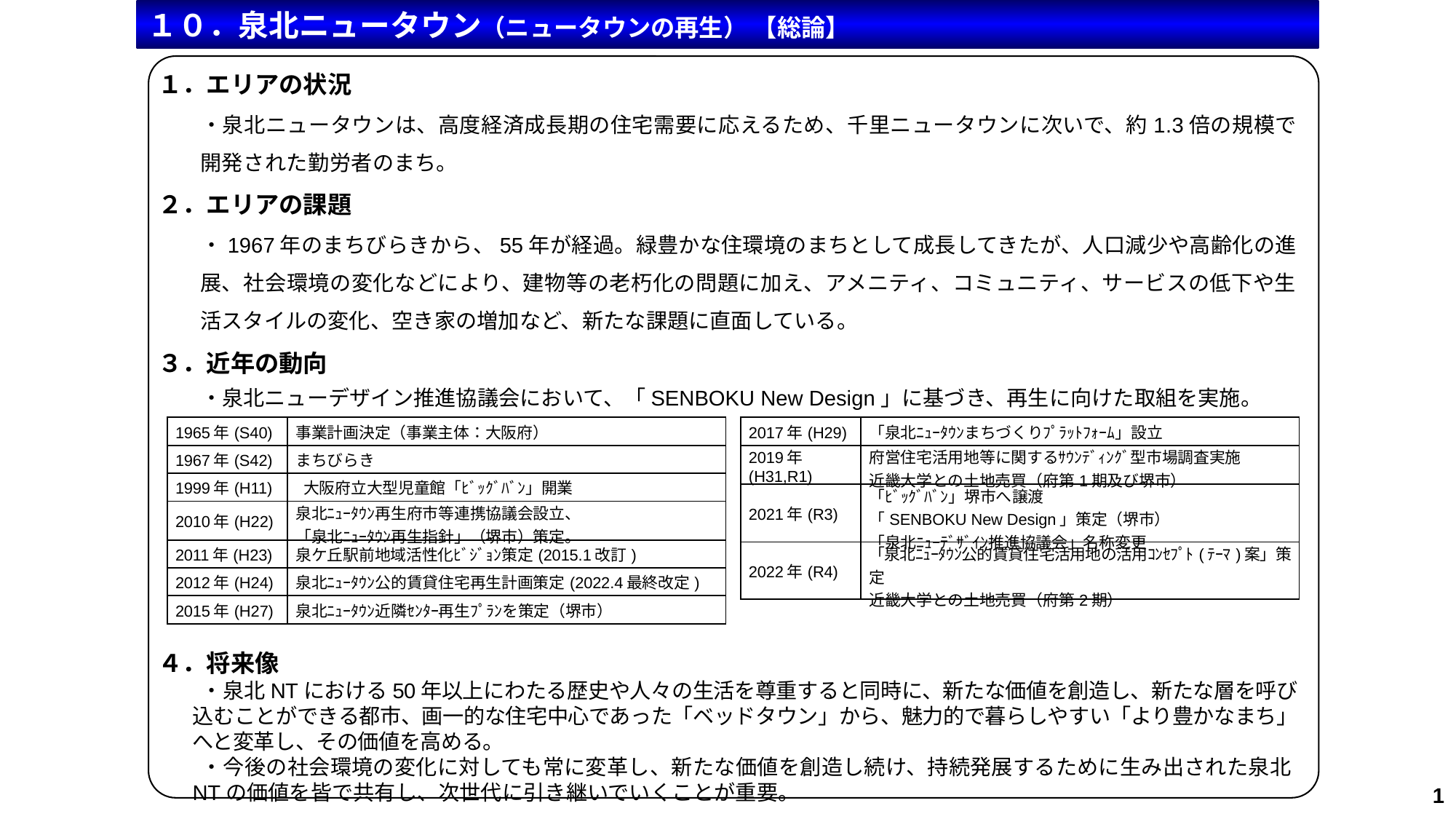

１０．泉北ニュータウン（ニュータウンの再生） 【総論】

１．エリアの状況
　　・泉北ニュータウンは、高度経済成長期の住宅需要に応えるため、千里ニュータウンに次いで、約1.3倍の規模で開発された勤労者のまち。
２．エリアの課題
　　・1967年のまちびらきから、55年が経過。緑豊かな住環境のまちとして成長してきたが、人口減少や高齢化の進展、社会環境の変化などにより、建物等の老朽化の問題に加え、アメニティ、コミュニティ、サービスの低下や生活スタイルの変化、空き家の増加など、新たな課題に直面している。
３．近年の動向
　　・泉北ニューデザイン推進協議会において、「SENBOKU New Design」に基づき、再生に向けた取組を実施。

４．将来像
　　・泉北NTにおける50年以上にわたる歴史や人々の生活を尊重すると同時に、新たな価値を創造し、新たな層を呼び込むことができる都市、画一的な住宅中心であった「ベッドタウン」から、魅力的で暮らしやすい「より豊かなまち」へと変革し、その価値を高める。
　　・今後の社会環境の変化に対しても常に変革し、新たな価値を創造し続け、持続発展するために生み出された泉北NTの価値を皆で共有し、次世代に引き継いでいくことが重要。

| 1965年(S40) | 事業計画決定（事業主体：大阪府） |
| --- | --- |
| 1967年(S42) | まちびらき |
| 1999年(H11) | 大阪府立大型児童館「ﾋﾞｯｸﾞﾊﾞﾝ」開業 |
| 2010年(H22) | 泉北ﾆｭｰﾀｳﾝ再生府市等連携協議会設立、 「泉北ﾆｭｰﾀｳﾝ再生指針」（堺市）策定。 |
| 2011年(H23) | 泉ケ丘駅前地域活性化ﾋﾞｼﾞｮﾝ策定(2015.1改訂) |
| 2012年(H24) | 泉北ﾆｭｰﾀｳﾝ公的賃貸住宅再生計画策定(2022.4最終改定) |
| 2015年(H27) | 泉北ﾆｭｰﾀｳﾝ近隣ｾﾝﾀｰ再生ﾌﾟﾗﾝを策定（堺市） |
| 2017年(H29) | 「泉北ﾆｭｰﾀｳﾝまちづくりﾌﾟﾗｯﾄﾌｫｰﾑ」設立 |
| --- | --- |
| 2019年 (H31,R1) | 府営住宅活用地等に関するｻｳﾝﾃﾞｨﾝｸﾞ型市場調査実施 近畿大学との土地売買（府第1期及び堺市） |
| 2021年(R3) | 「ﾋﾞｯｸﾞﾊﾞﾝ」堺市へ譲渡 「SENBOKU New Design」策定（堺市） 「泉北ﾆｭｰﾃﾞｻﾞｲﾝ推進協議会」名称変更 |
| 2022年(R4) | 「泉北ﾆｭｰﾀｳﾝ公的賃貸住宅活用地の活用ｺﾝｾﾌﾟﾄ(ﾃｰﾏ)案」策定 近畿大学との土地売買（府第2期） |
1